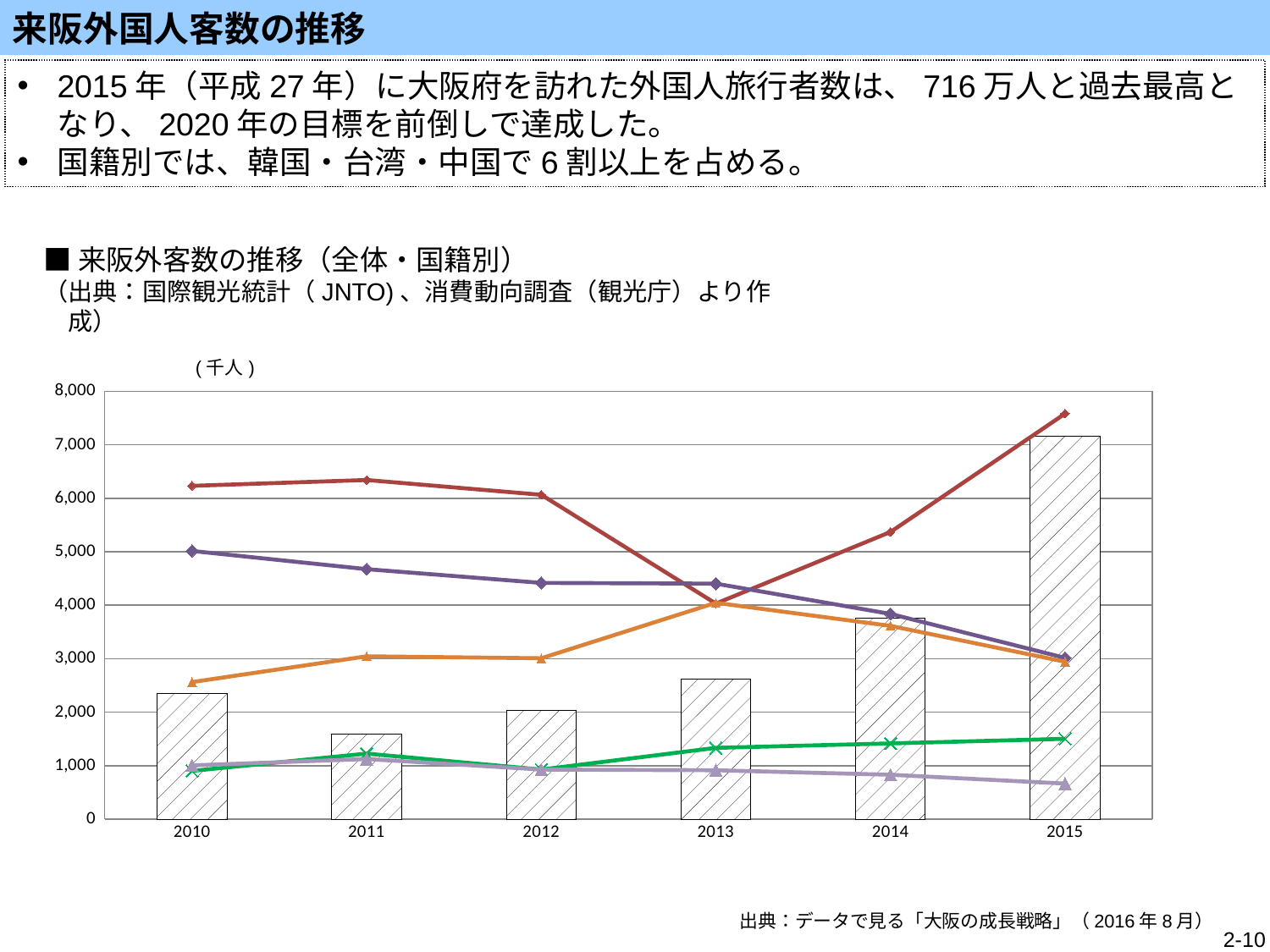

来阪外国人客数の推移
2015年（平成27年）に大阪府を訪れた外国人旅行者数は、716万人と過去最高となり、2020年の目標を前倒しで達成した。
国籍別では、韓国・台湾・中国で6割以上を占める。
■来阪外客数の推移（全体・国籍別）
（出典：国際観光統計（JNTO)、消費動向調査（観光庁）より作成）

[unsupported chart]

出典：データで見る「大阪の成長戦略」（2016年8月）
2-10